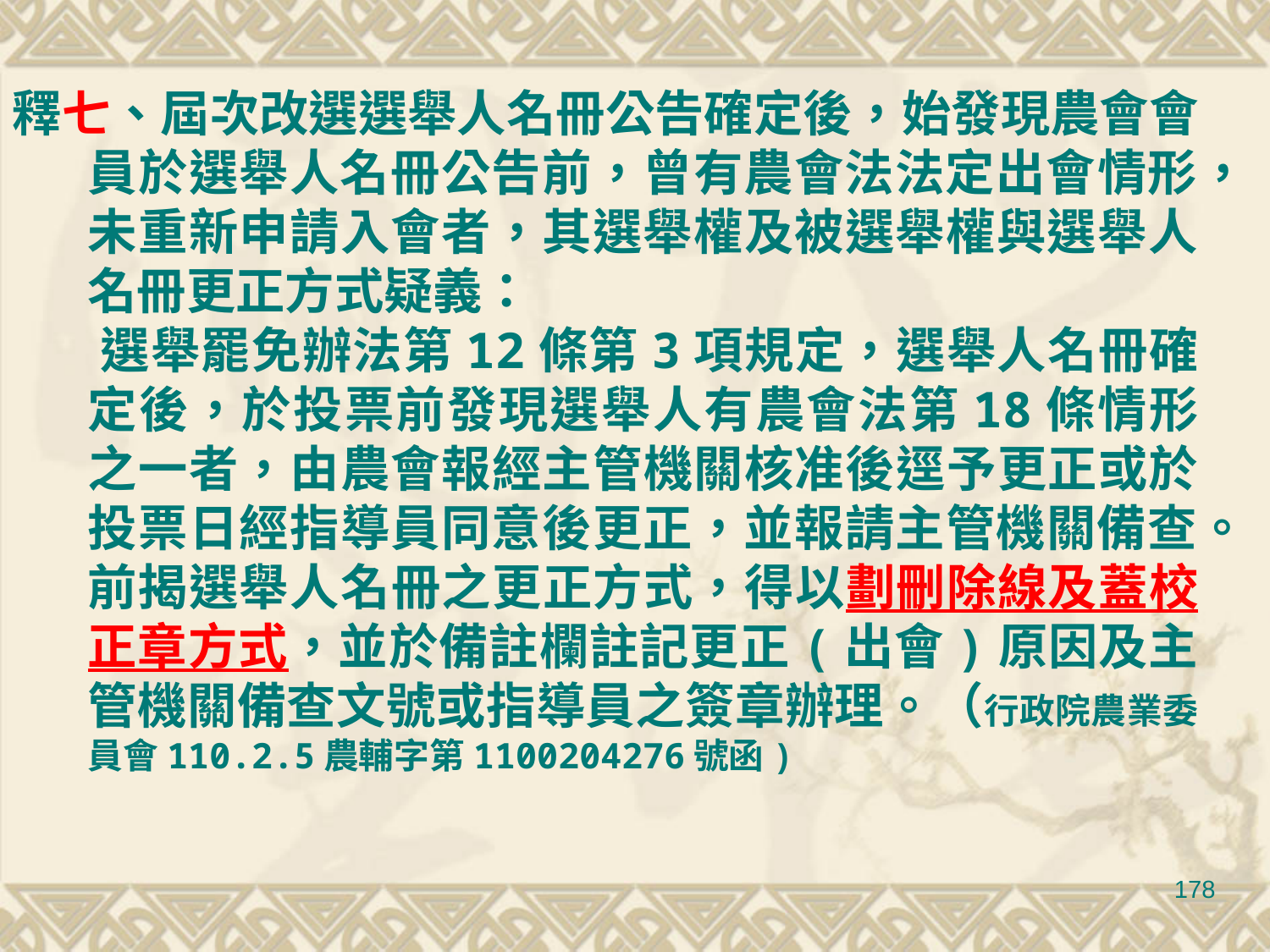

釋七、屆次改選選舉人名冊公告確定後，始發現農會會員於選舉人名冊公告前，曾有農會法法定出會情形，未重新申請入會者，其選舉權及被選舉權與選舉人名冊更正方式疑義：
      選舉罷免辦法第12條第3項規定，選舉人名冊確定後，於投票前發現選舉人有農會法第18條情形之一者，由農會報經主管機關核准後逕予更正或於投票日經指導員同意後更正，並報請主管機關備查。前揭選舉人名冊之更正方式，得以劃刪除線及蓋校正章方式，並於備註欄註記更正(出會)原因及主管機關備查文號或指導員之簽章辦理。（行政院農業委員會110.2.5農輔字第1100204276號函)
178